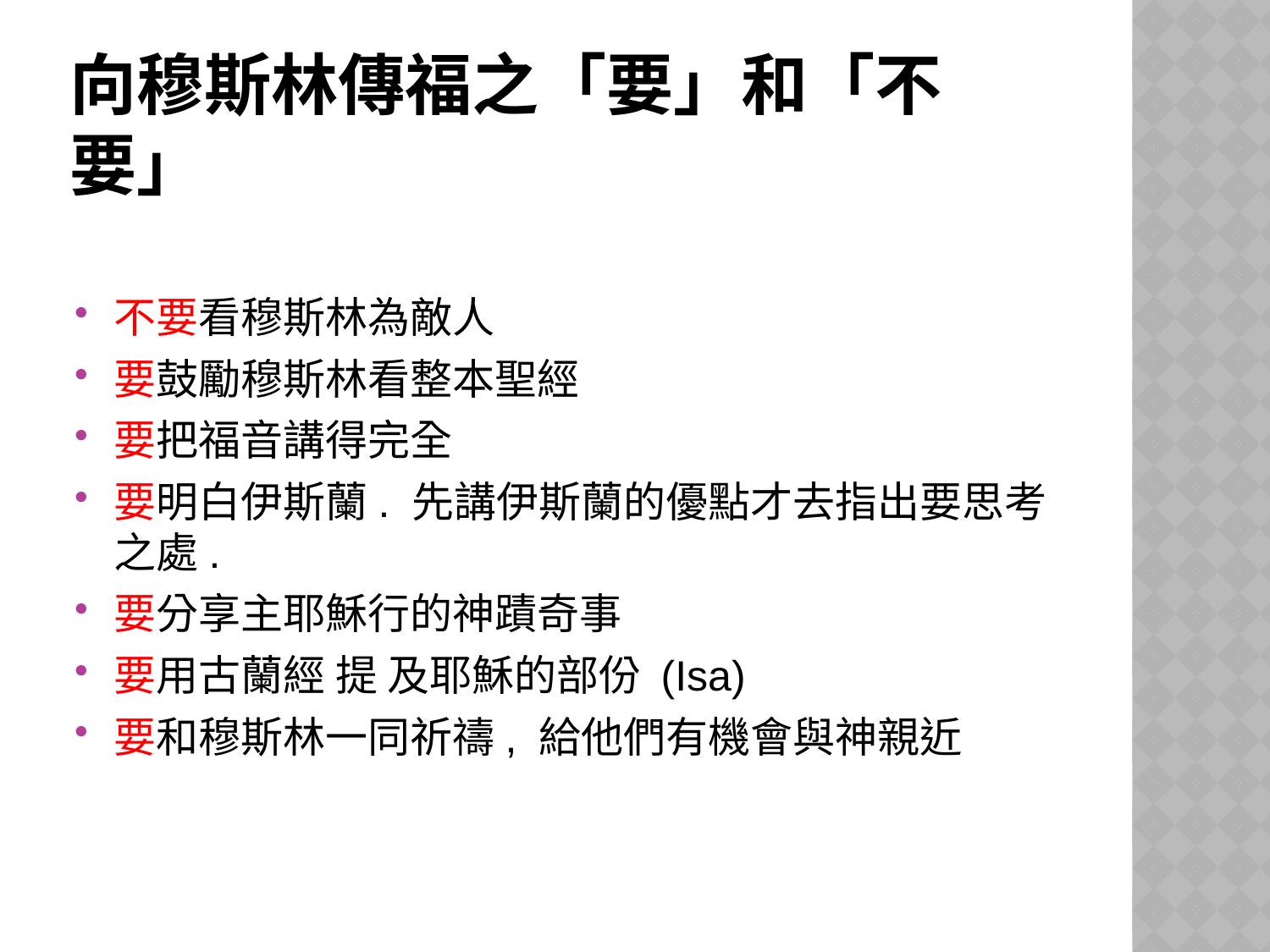

# 向穆斯林傳福之「要」和「不要」

不要看穆斯林為敵人
要鼓勵穆斯林看整本聖經
要把福音講得完全
要明白伊斯蘭. 先講伊斯蘭的優點才去指出要思考之處.
要分享主耶穌行的神蹟奇事
要用古蘭經 提 及耶穌的部份 (Isa)
要和穆斯林一同祈禱, 給他們有機會與神親近